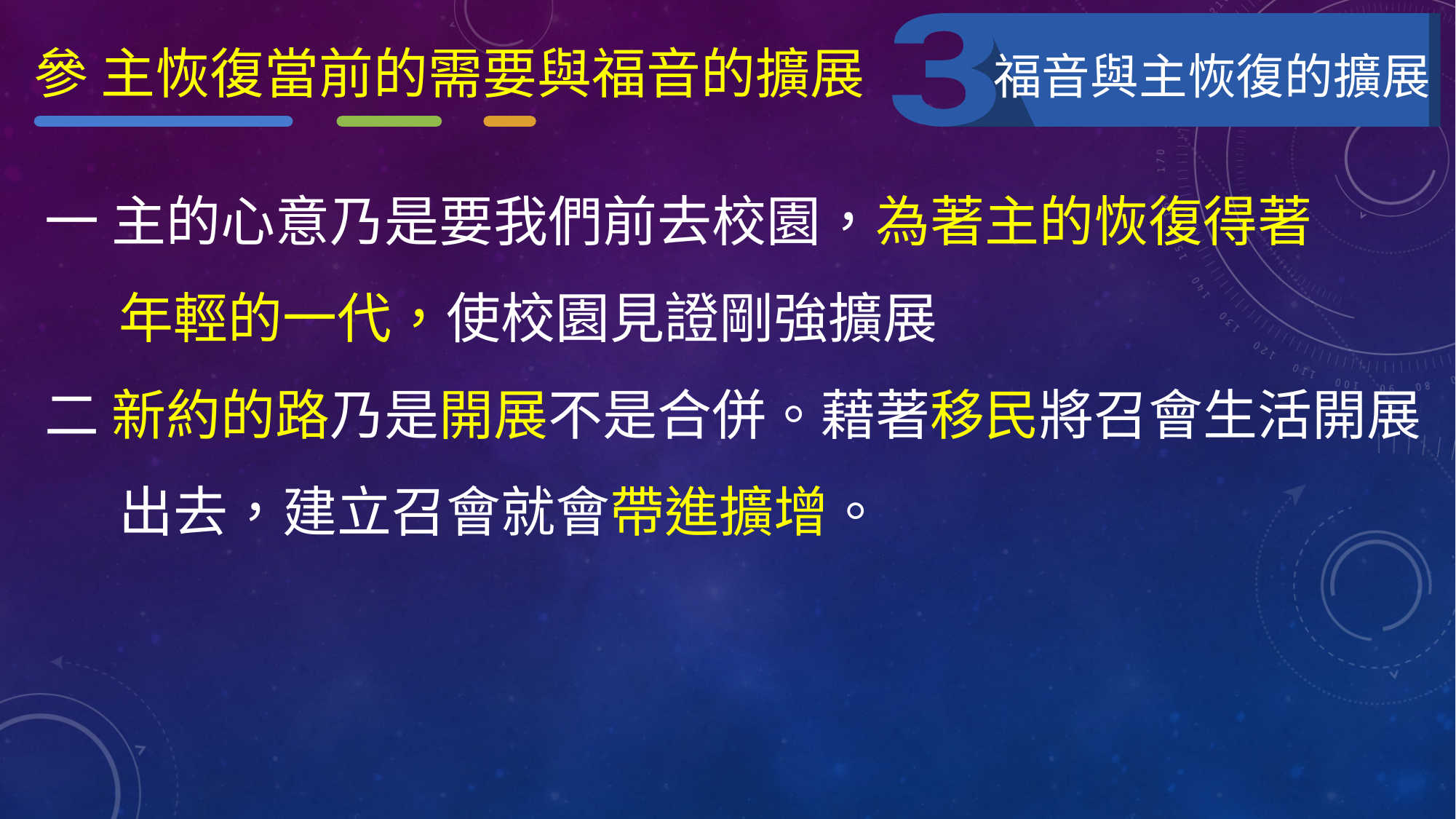

參 主恢復當前的需要與福音的擴展
福音與主恢復的擴展

一 主的心意乃是要我們前去校園，為著主的恢復得著
     年輕的一代，使校園見證剛強擴展
二 新約的路乃是開展不是合併。藉著移民將召會生活開展
     出去，建立召會就會帶進擴增。